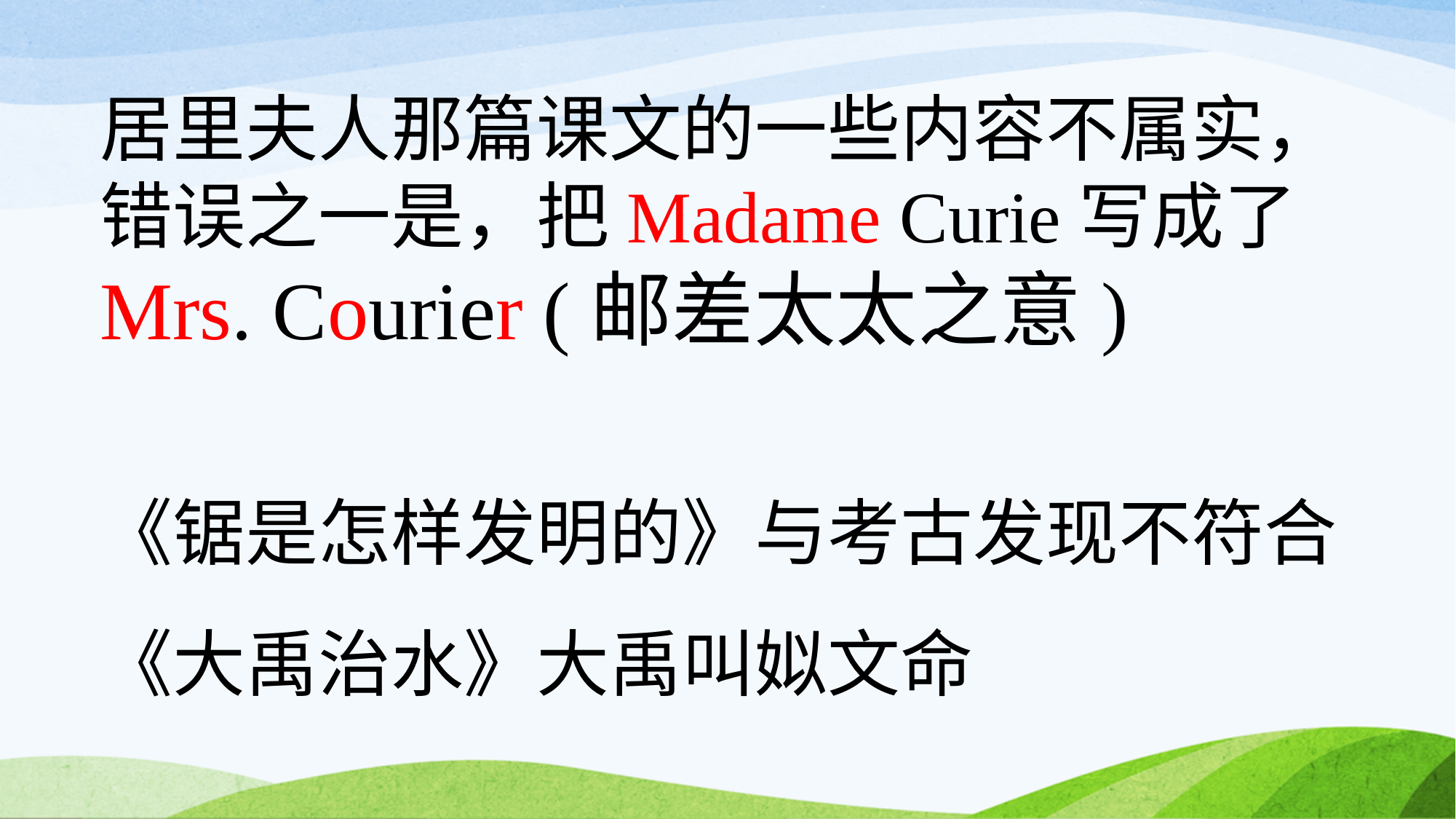

居里夫人那篇课文的一些内容不属实，错误之一是，把Madame Curie写成了Mrs. Courier (邮差太太之意)

《锯是怎样发明的》与考古发现不符合
《大禹治水》大禹叫姒文命